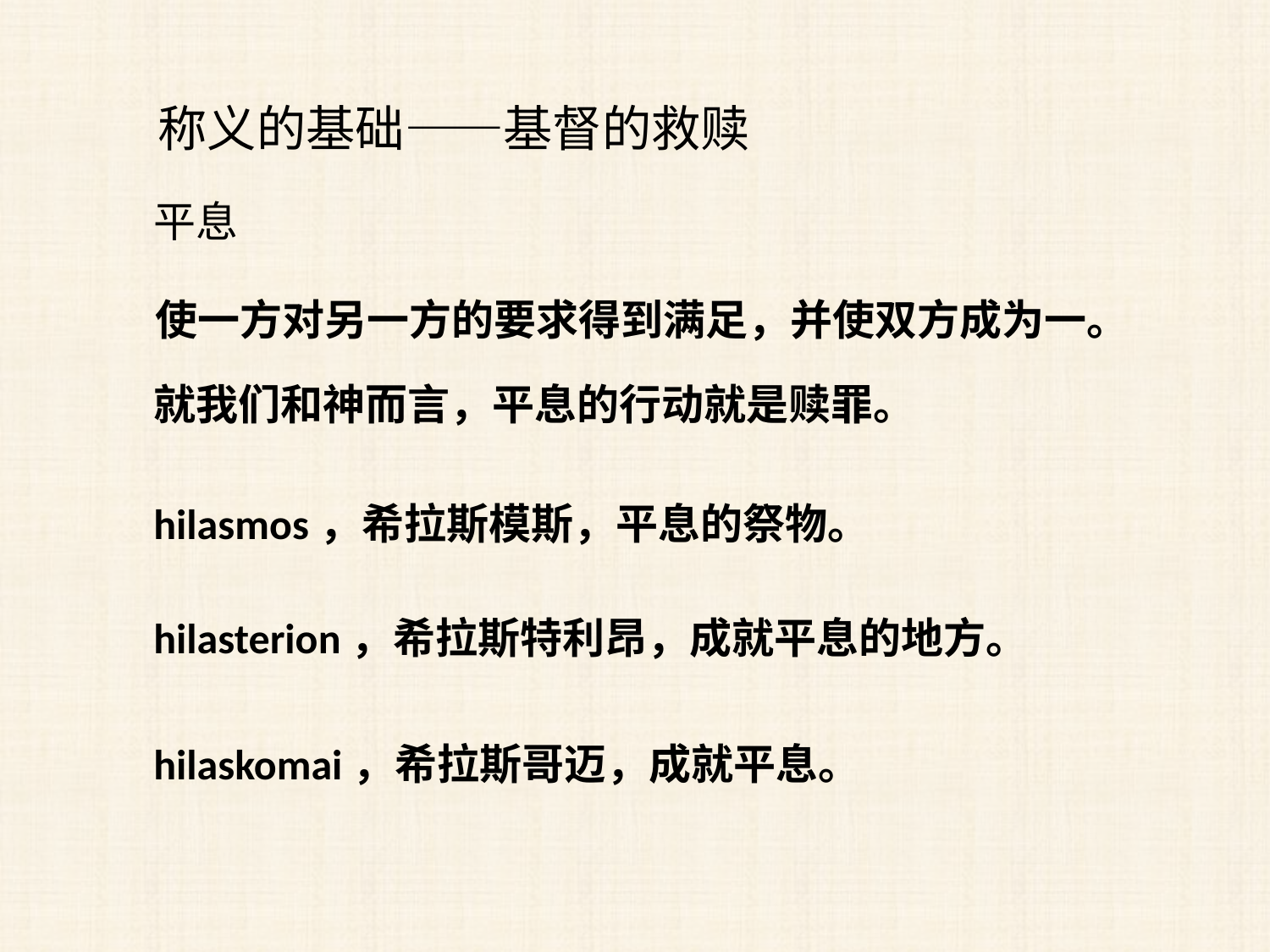

称义的基础——基督的救赎
平息
使一方对另一方的要求得到满足，并使双方成为一。
就我们和神而言，平息的行动就是赎罪。
hilasmos，希拉斯模斯，平息的祭物。
hilasterion，希拉斯特利昂，成就平息的地方。
hilaskomai，希拉斯哥迈，成就平息。